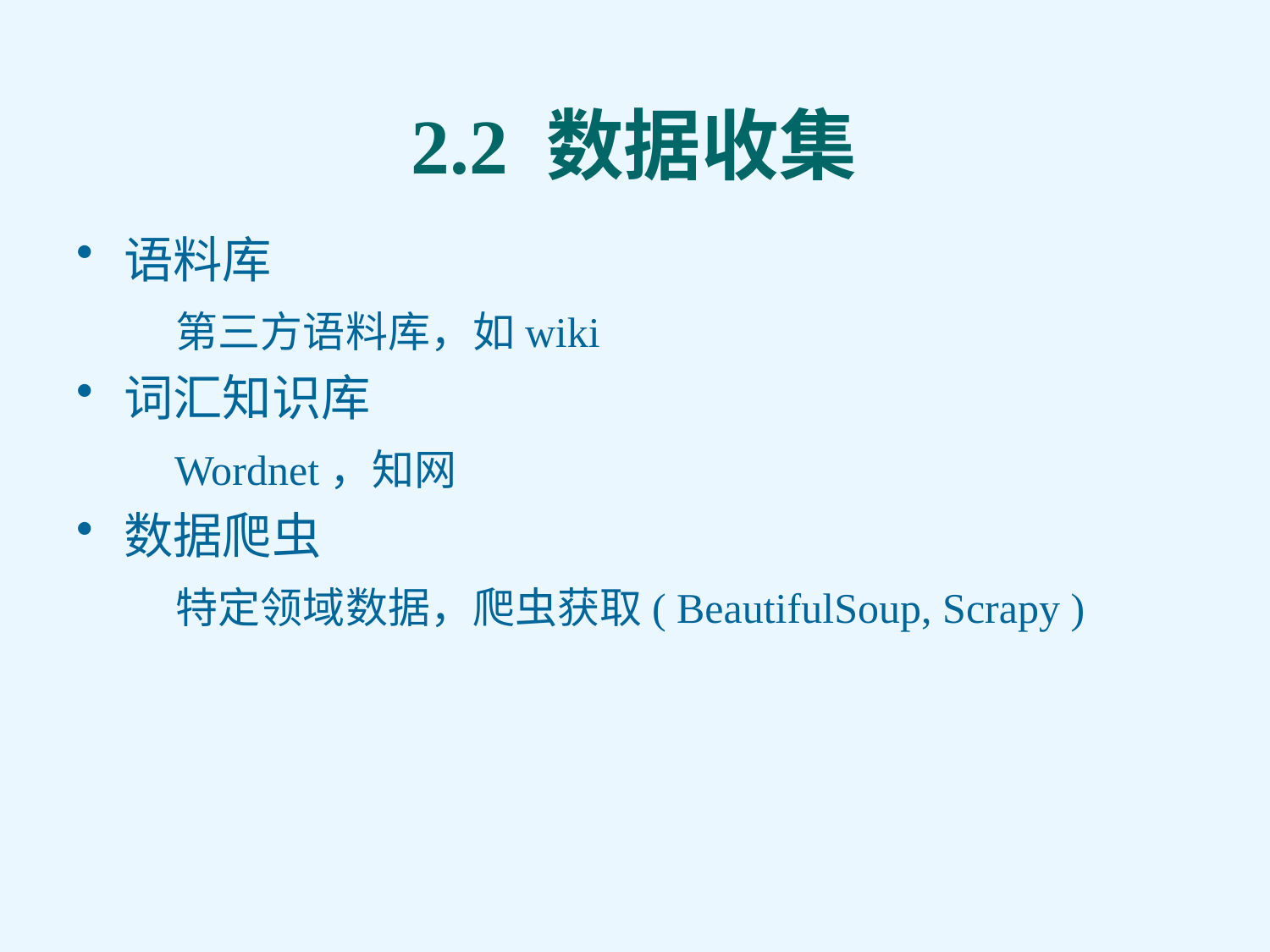

# 2.2 数据收集
语料库
        第三方语料库，如wiki
词汇知识库
        Wordnet，知网
数据爬虫
        特定领域数据，爬虫获取( BeautifulSoup, Scrapy )